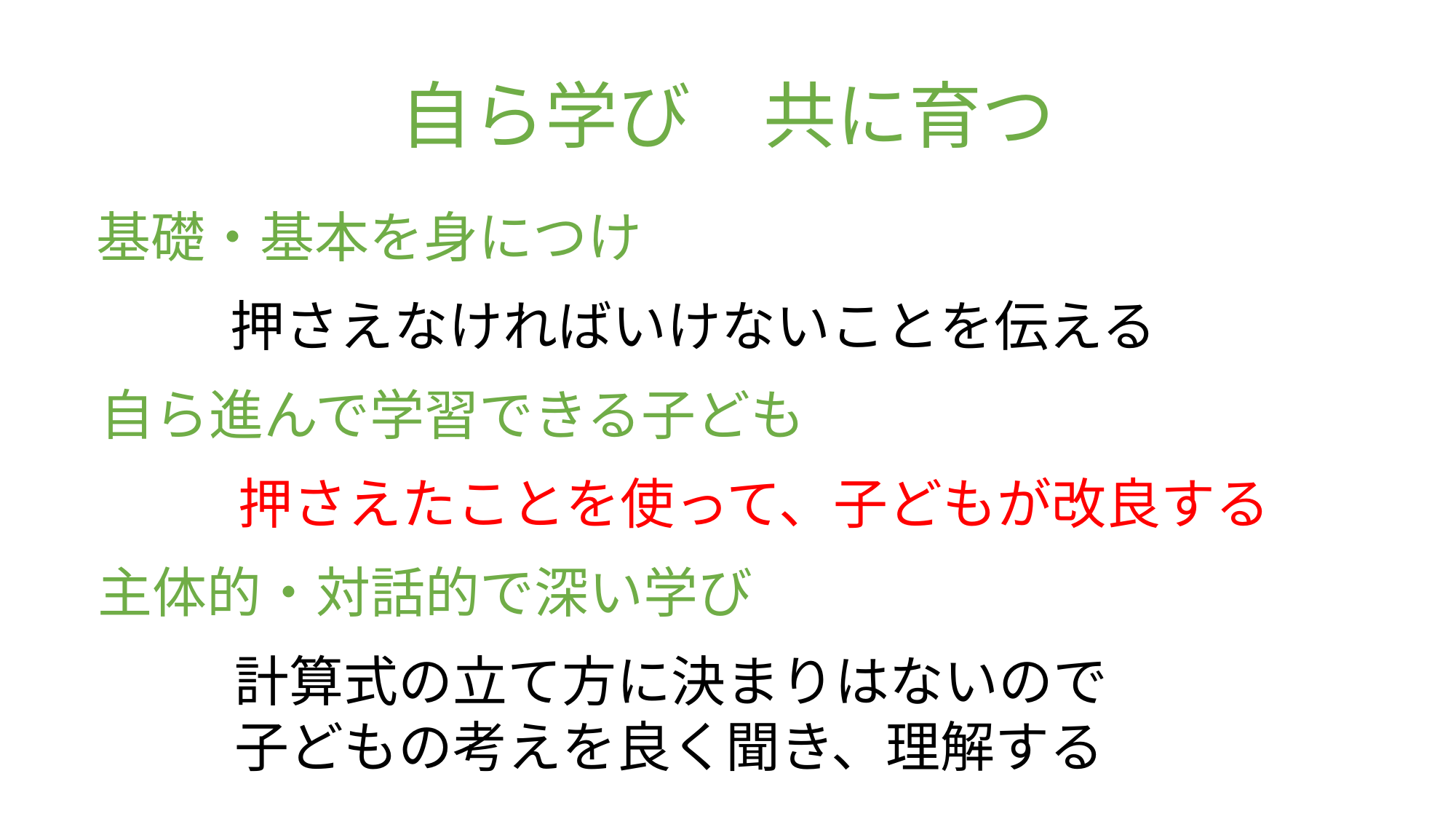

自ら学び　共に育つ
基礎・基本を身につけ
押さえなければいけないことを伝える
自ら進んで学習できる子ども
押さえたことを使って、子どもが改良する
主体的・対話的で深い学び
計算式の立て方に決まりはないので
子どもの考えを良く聞き、理解する